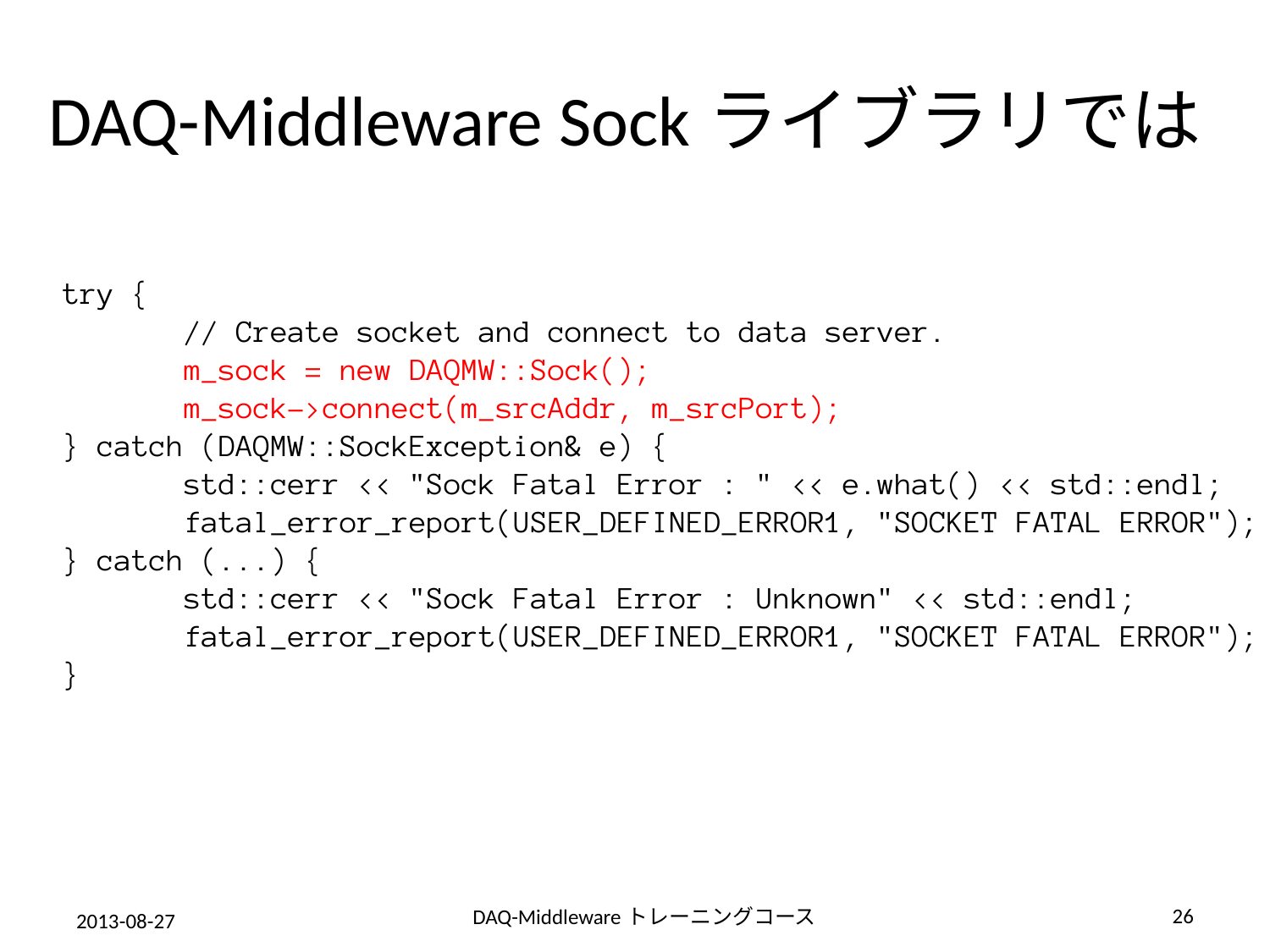

# DAQ-Middleware Sockライブラリでは
 try {
        // Create socket and connect to data server.
        m_sock = new DAQMW::Sock();
        m_sock->connect(m_srcAddr, m_srcPort);
 } catch (DAQMW::SockException& e) {
        std::cerr << "Sock Fatal Error : " << e.what() << std::endl;
        fatal_error_report(USER_DEFINED_ERROR1, "SOCKET FATAL ERROR");
 } catch (...) {
        std::cerr << "Sock Fatal Error : Unknown" << std::endl;
        fatal_error_report(USER_DEFINED_ERROR1, "SOCKET FATAL ERROR");
 }
26
DAQ-Middlewareトレーニングコース
2013-08-27